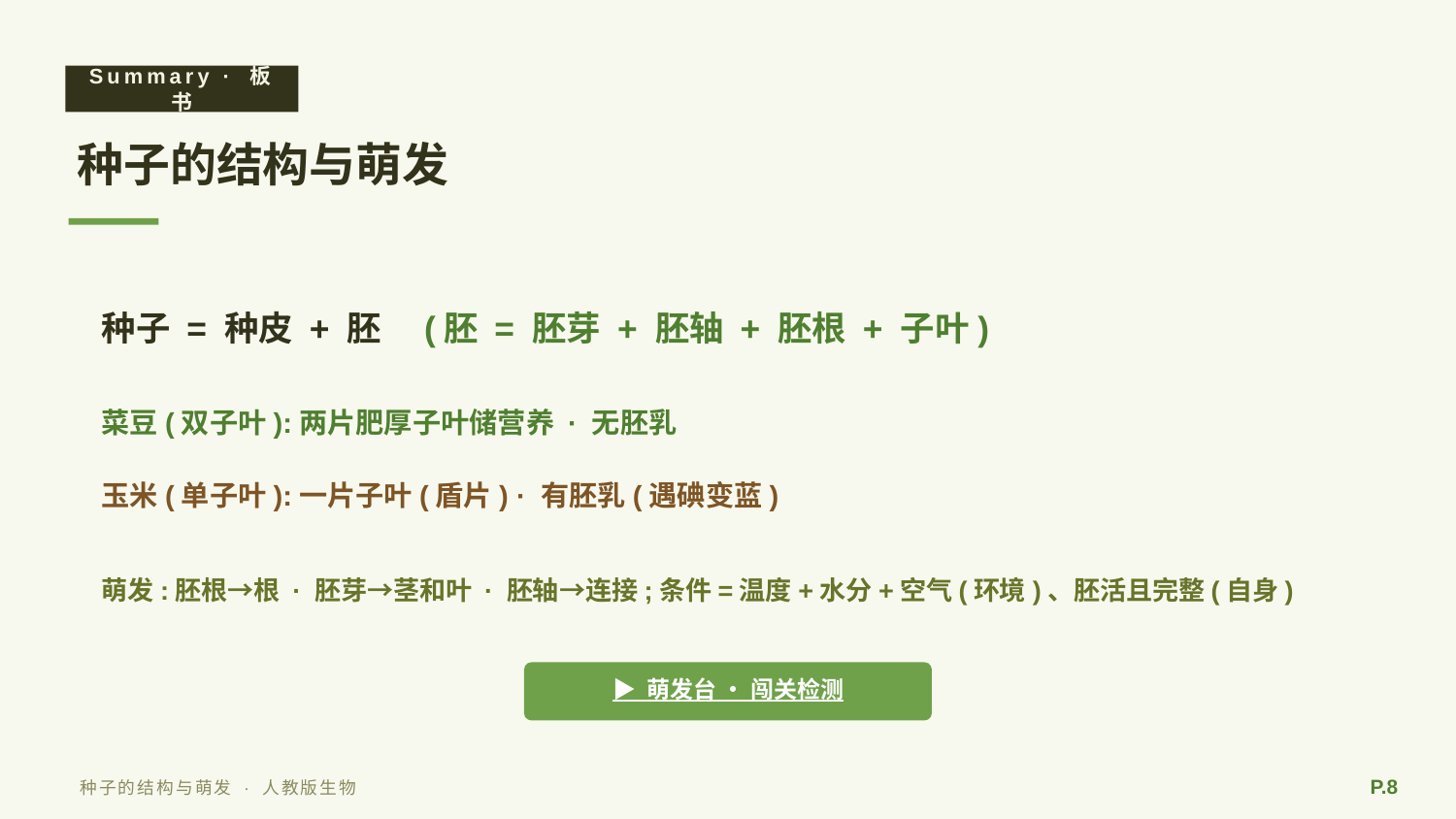

Summary · 板书

种子的结构与萌发

种子 = 种皮 + 胚　(胚 = 胚芽 + 胚轴 + 胚根 + 子叶)
菜豆(双子叶):两片肥厚子叶储营养 · 无胚乳
玉米(单子叶):一片子叶(盾片) · 有胚乳(遇碘变蓝)
萌发:胚根→根 · 胚芽→茎和叶 · 胚轴→连接;条件=温度+水分+空气(环境)、胚活且完整(自身)
▶  萌发台 · 闯关检测

P.8
种子的结构与萌发 · 人教版生物